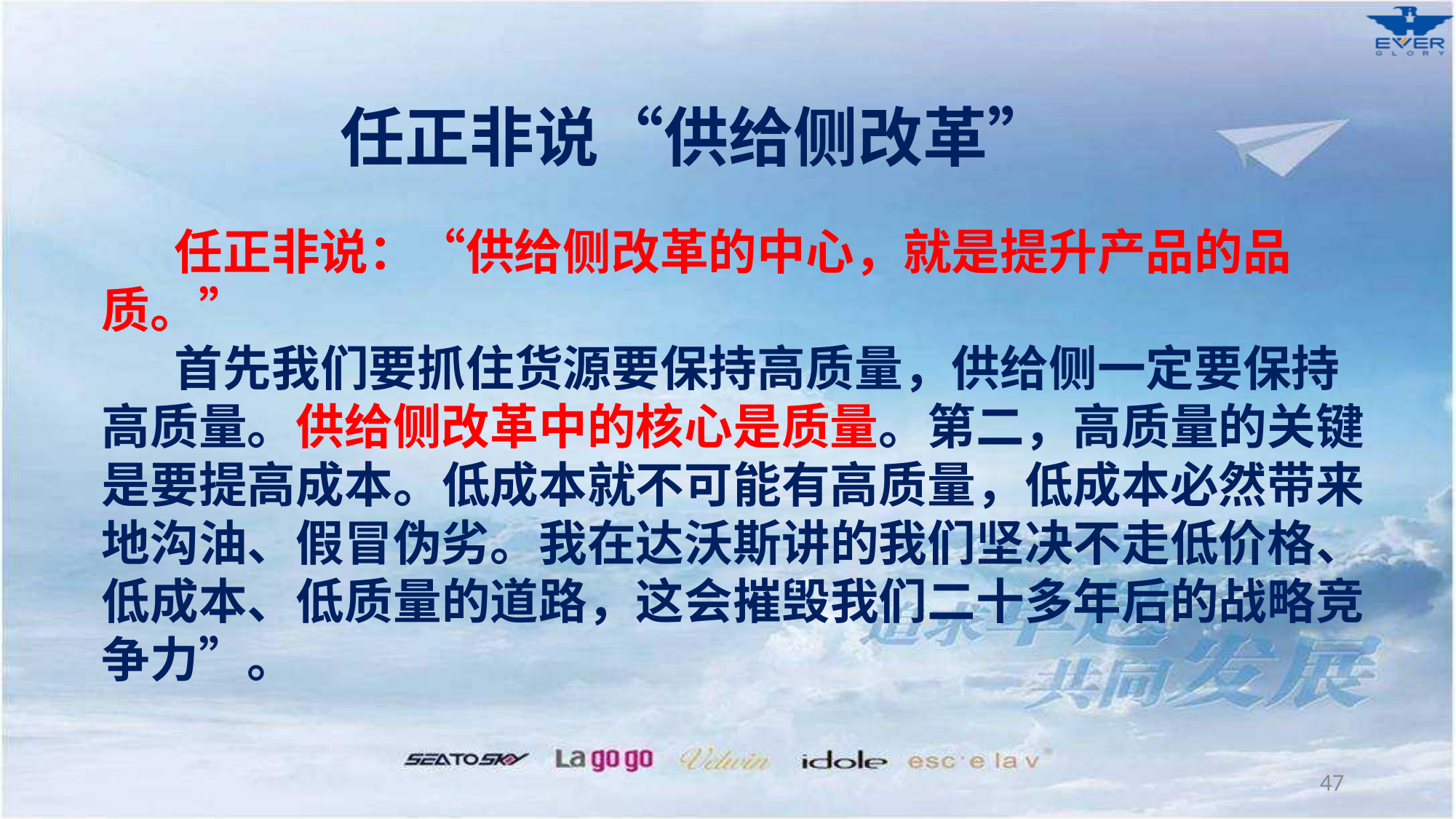

任正非说“供给侧改革”
任正非说：“供给侧改革的中心，就是提升产品的品质。”
首先我们要抓住货源要保持高质量，供给侧一定要保持高质量。供给侧改革中的核心是质量。第二，高质量的关键是要提高成本。低成本就不可能有高质量，低成本必然带来地沟油、假冒伪劣。我在达沃斯讲的我们坚决不走低价格、低成本、低质量的道路，这会摧毁我们二十多年后的战略竞争力”。
47